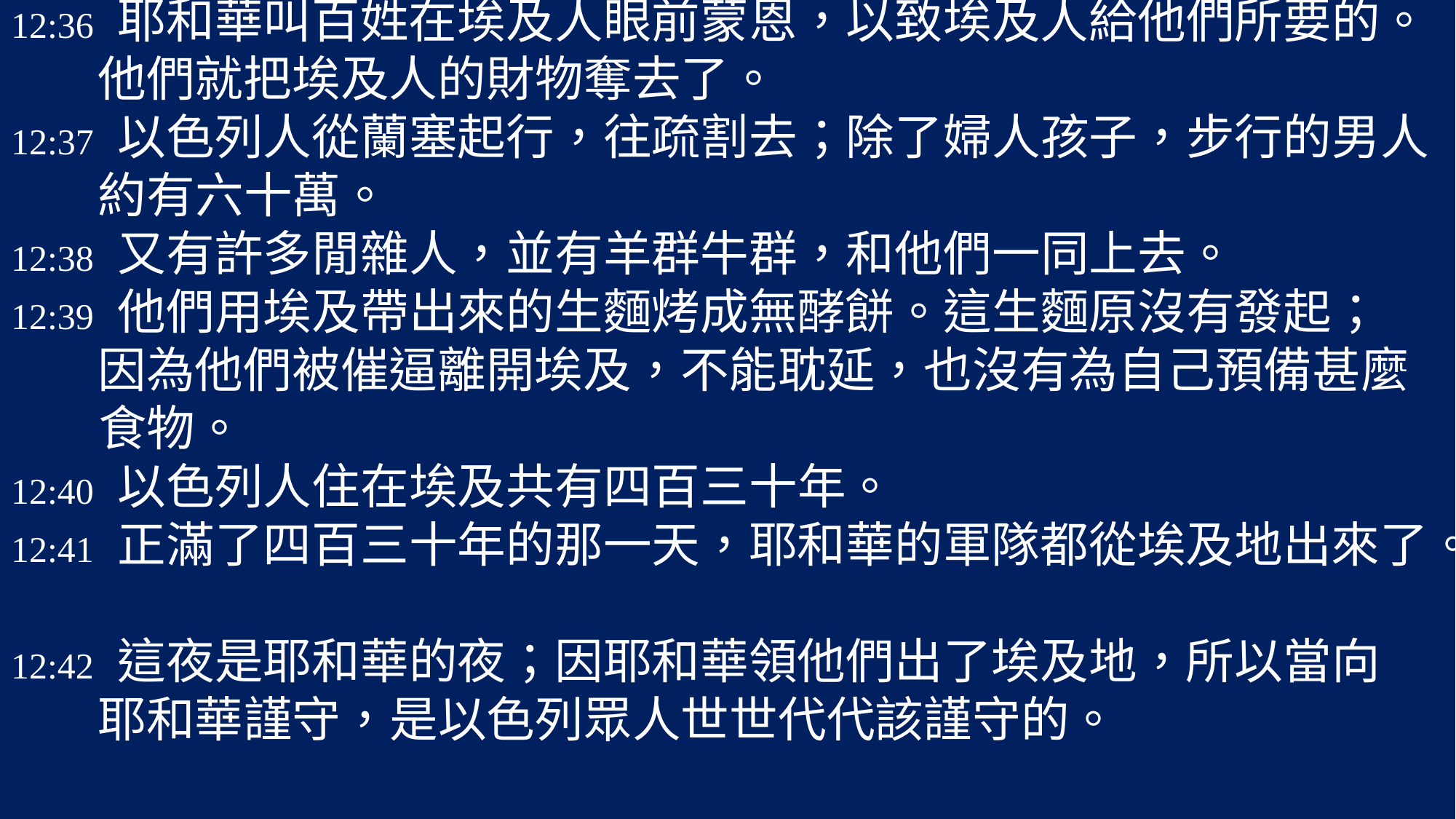

# 12:36 耶和華叫百姓在埃及人眼前蒙恩，以致埃及人給他們所要的。 他們就把埃及人的財物奪去了。 12:37 以色列人從蘭塞起行，往疏割去；除了婦人孩子，步行的男人 約有六十萬。 12:38 又有許多閒雜人，並有羊群牛群，和他們一同上去。 12:39 他們用埃及帶出來的生麵烤成無酵餅。這生麵原沒有發起； 因為他們被催逼離開埃及，不能耽延，也沒有為自己預備甚麼 食物。 12:40 以色列人住在埃及共有四百三十年。 12:41 正滿了四百三十年的那一天，耶和華的軍隊都從埃及地出來了。 12:42 這夜是耶和華的夜；因耶和華領他們出了埃及地，所以當向 耶和華謹守，是以色列眾人世世代代該謹守的。